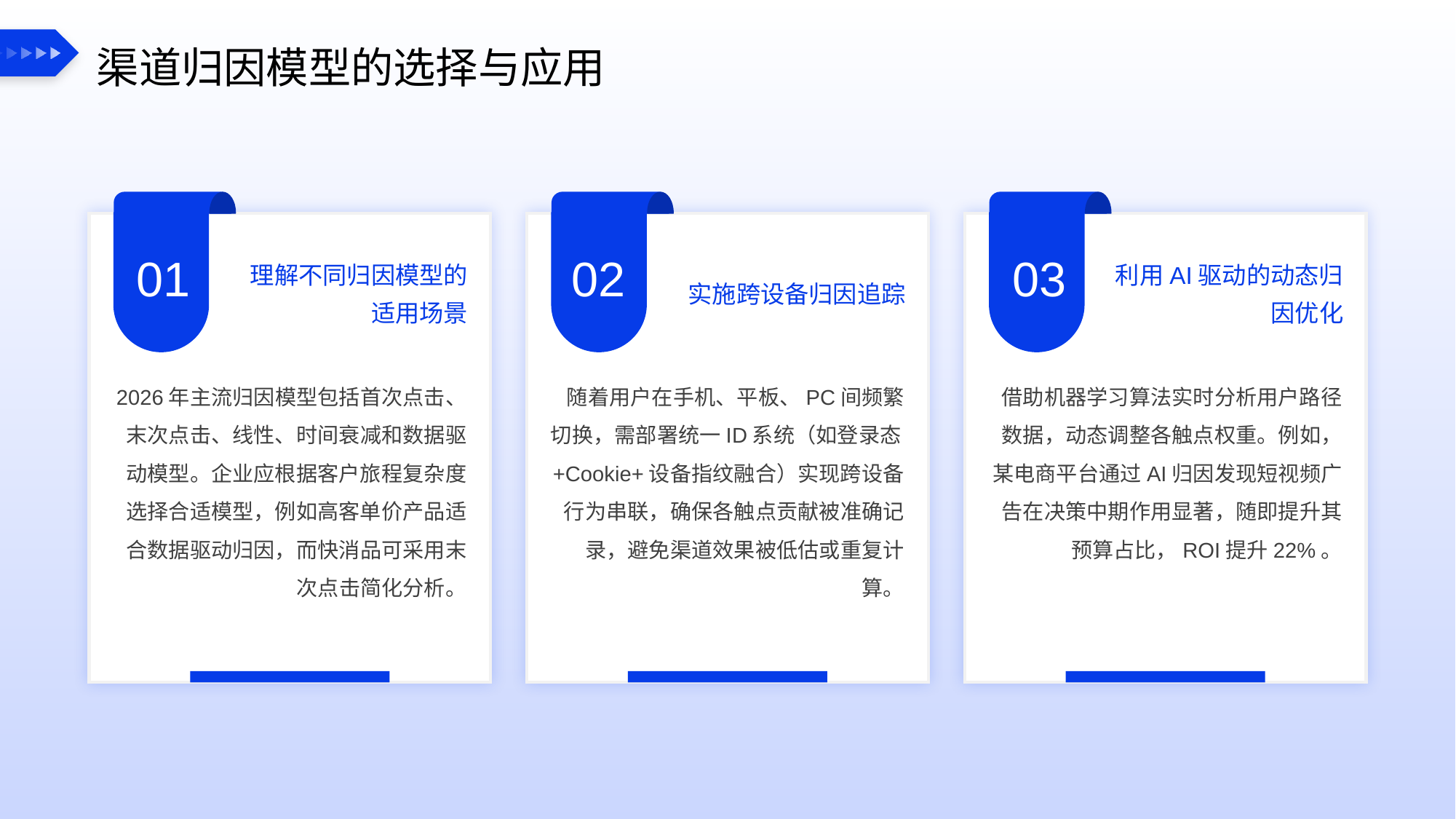

渠道归因模型的选择与应用

01
02
03

理解不同归因模型的适用场景
实施跨设备归因追踪
利用AI驱动的动态归因优化
随着用户在手机、平板、PC间频繁切换，需部署统一ID系统（如登录态+Cookie+设备指纹融合）实现跨设备行为串联，确保各触点贡献被准确记录，避免渠道效果被低估或重复计算。
2026年主流归因模型包括首次点击、末次点击、线性、时间衰减和数据驱动模型。企业应根据客户旅程复杂度选择合适模型，例如高客单价产品适合数据驱动归因，而快消品可采用末次点击简化分析。
借助机器学习算法实时分析用户路径数据，动态调整各触点权重。例如，某电商平台通过AI归因发现短视频广告在决策中期作用显著，随即提升其预算占比，ROI提升22%。